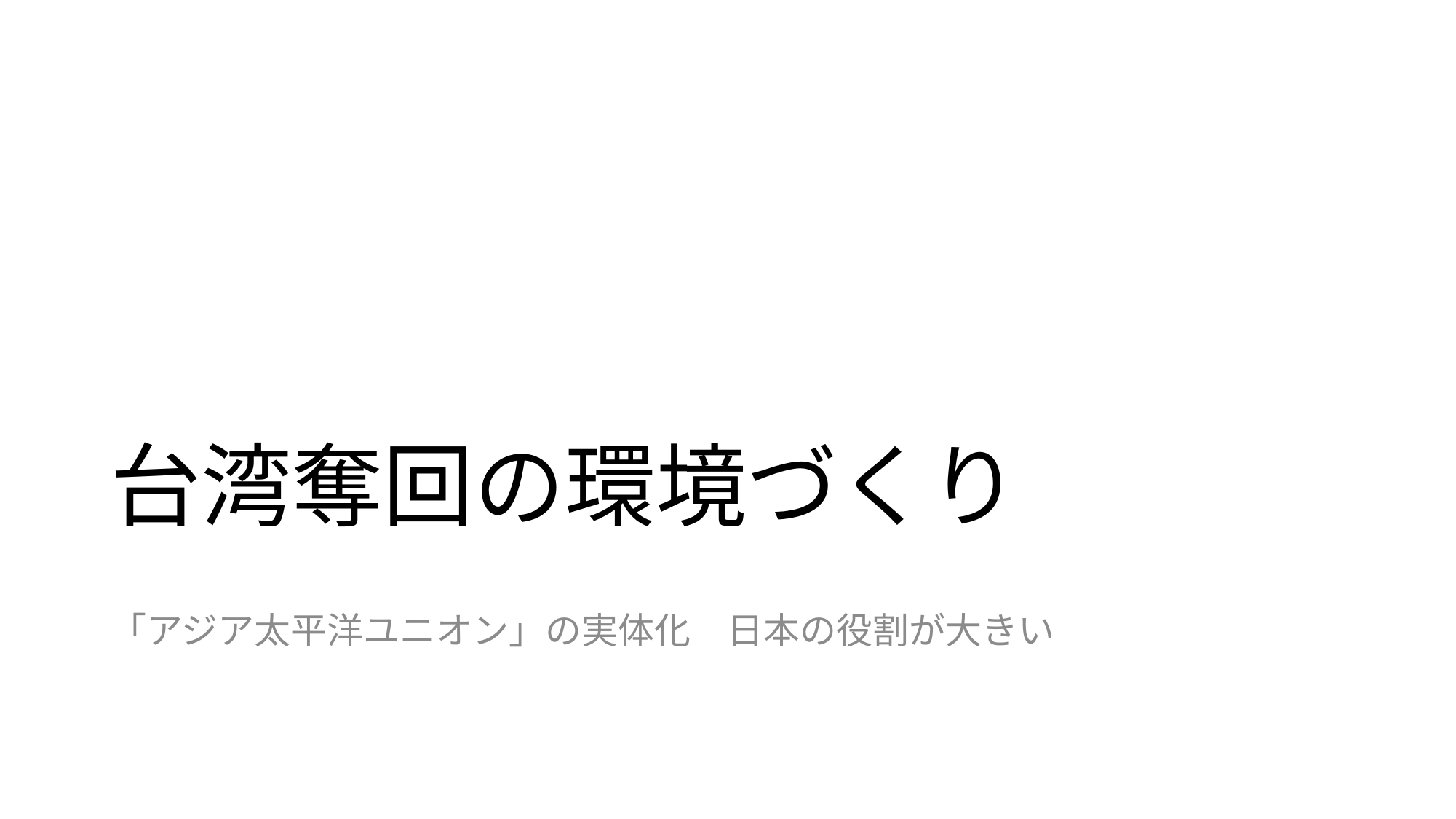

# 台湾奪回の環境づくり

「アジア太平洋ユニオン」の実体化　日本の役割が大きい